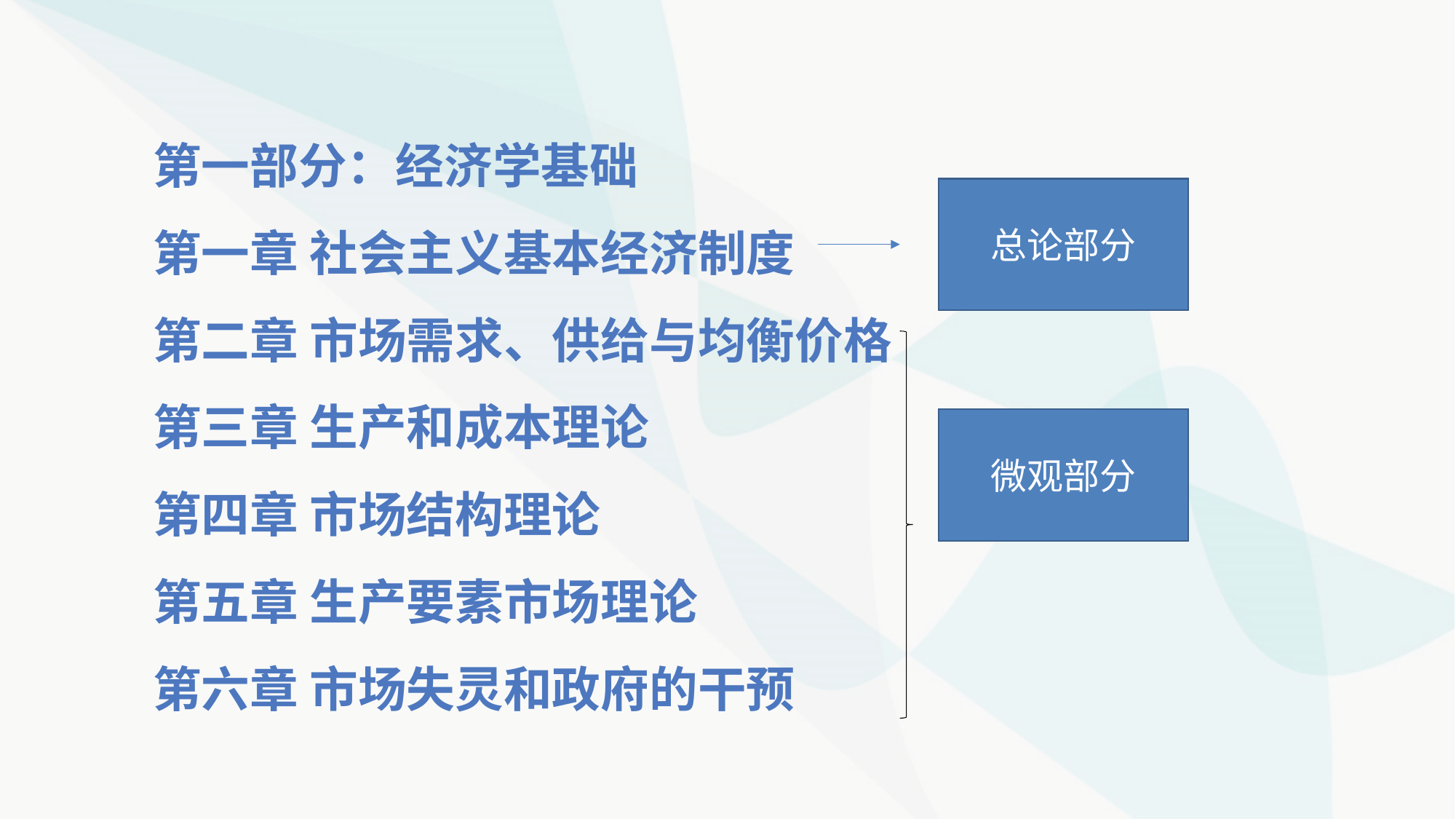

第一部分：经济学基础
第一章 社会主义基本经济制度
第二章 市场需求、供给与均衡价格
第三章 生产和成本理论
第四章 市场结构理论
第五章 生产要素市场理论
第六章 市场失灵和政府的干预
总论部分

微观部分